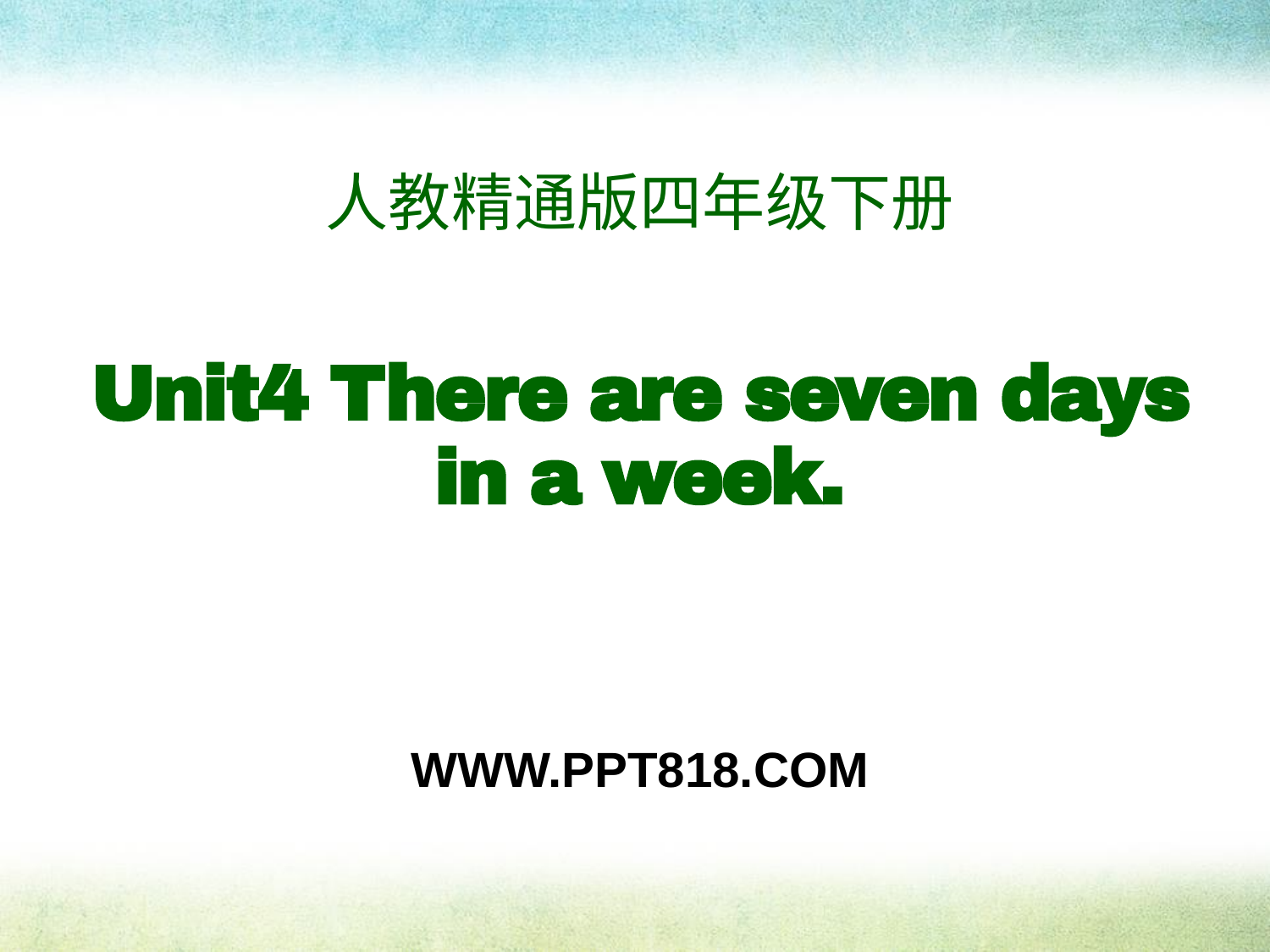

人教精通版四年级下册
# Unit4 There are seven days in a week.
WWW.PPT818.COM